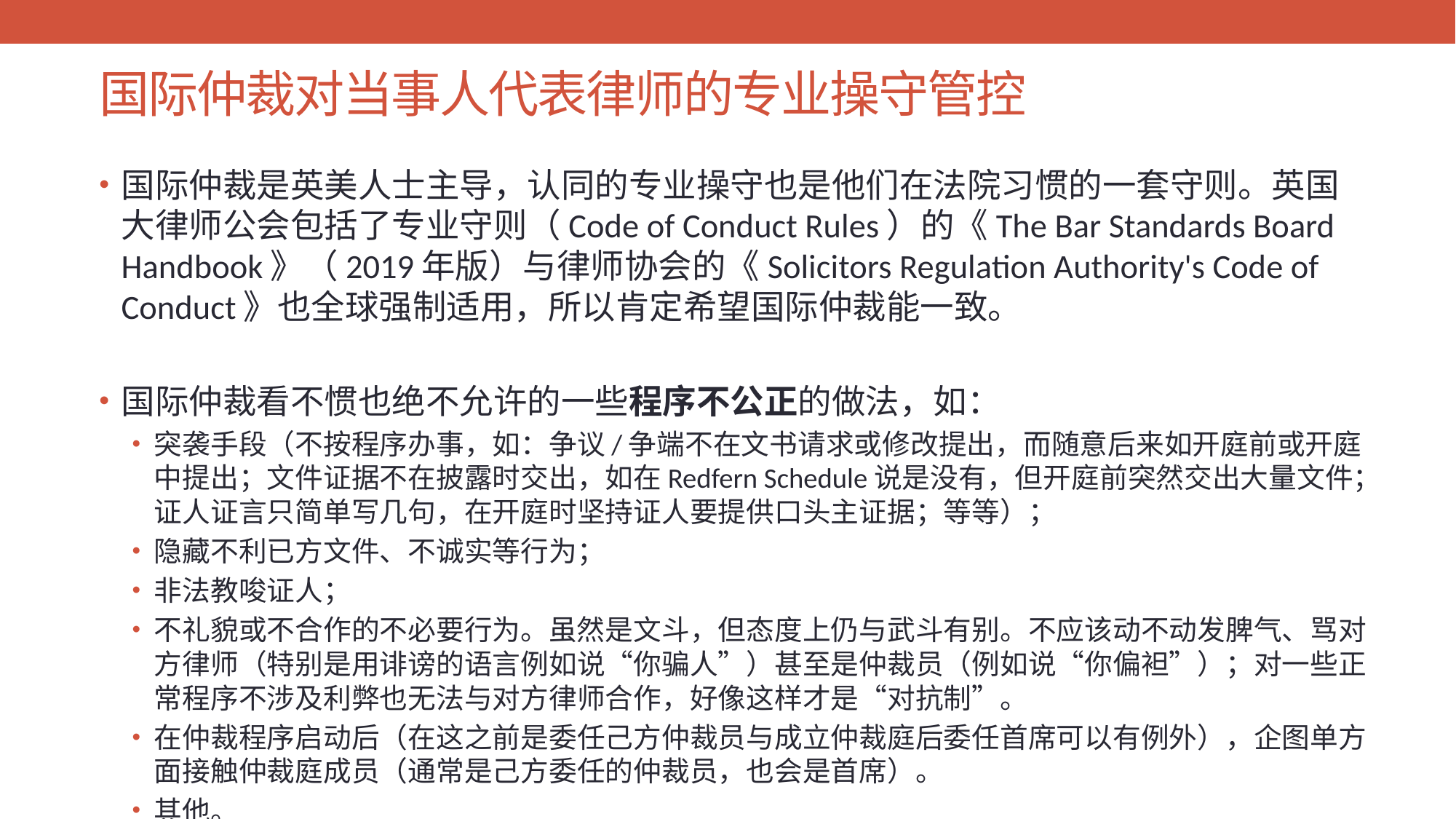

# 国际仲裁对当事人代表律师的专业操守管控
国际仲裁是英美人士主导，认同的专业操守也是他们在法院习惯的一套守则。英国大律师公会包括了专业守则（Code of Conduct Rules）的《The Bar Standards Board Handbook》（2019年版）与律师协会的《Solicitors Regulation Authority's Code of Conduct》也全球强制适用，所以肯定希望国际仲裁能一致。

国际仲裁看不惯也绝不允许的一些程序不公正的做法，如：
突袭手段（不按程序办事，如：争议/争端不在文书请求或修改提出，而随意后来如开庭前或开庭中提出；文件证据不在披露时交出，如在Redfern Schedule说是没有，但开庭前突然交出大量文件；证人证言只简单写几句，在开庭时坚持证人要提供口头主证据；等等）；
隐藏不利已方文件、不诚实等行为；
非法教唆证人；
不礼貌或不合作的不必要行为。虽然是文斗，但态度上仍与武斗有别。不应该动不动发脾气、骂对方律师（特别是用诽谤的语言例如说“你骗人”）甚至是仲裁员（例如说“你偏袒”）；对一些正常程序不涉及利弊也无法与对方律师合作，好像这样才是“对抗制”。
在仲裁程序启动后（在这之前是委任己方仲裁员与成立仲裁庭后委任首席可以有例外），企图单方面接触仲裁庭成员（通常是己方委任的仲裁员，也会是首席）。
其他。